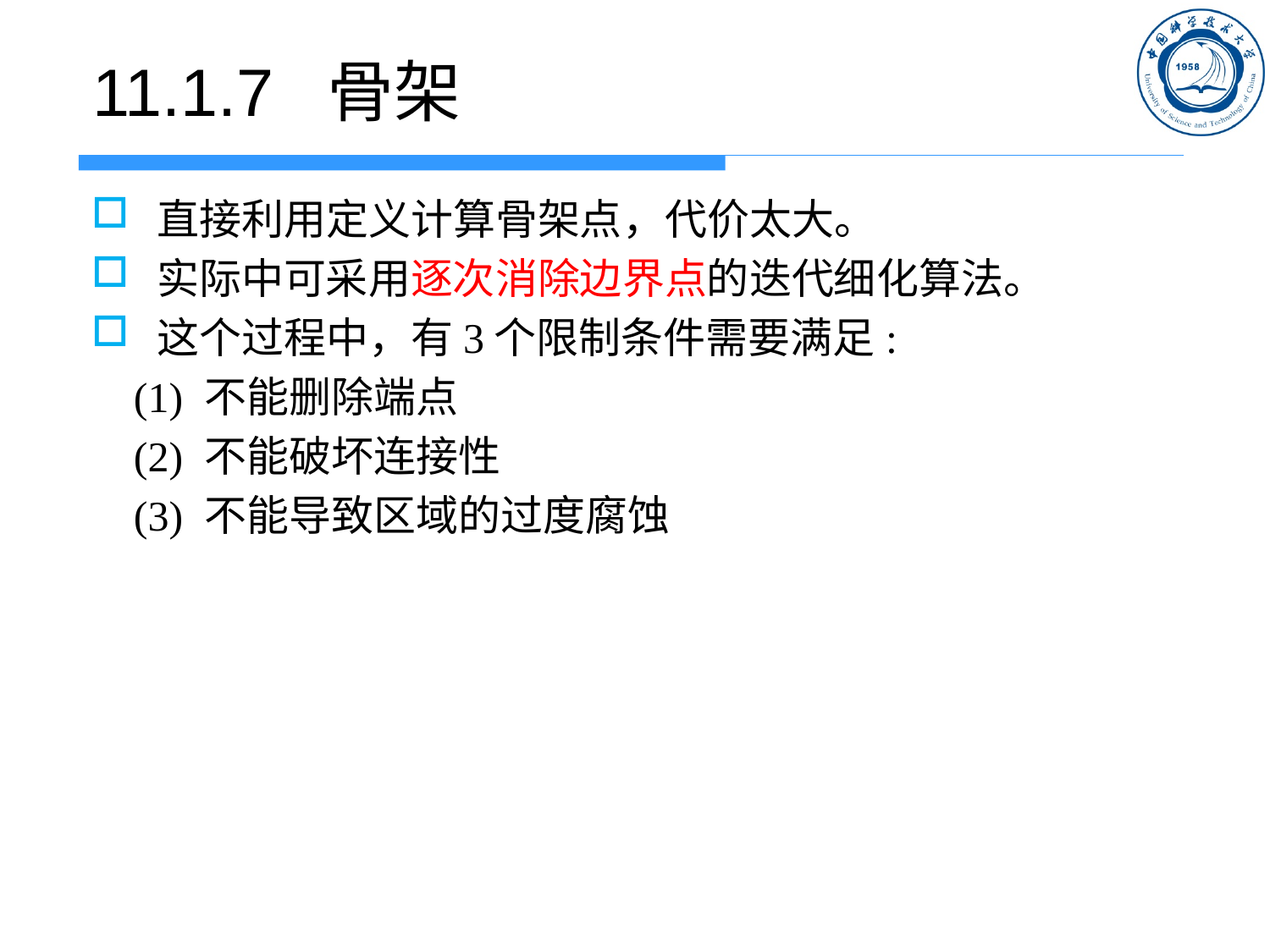

# 11.1.7  骨架
直接利用定义计算骨架点，代价太大。
实际中可采用逐次消除边界点的迭代细化算法。
这个过程中，有3个限制条件需要满足:
    (1) 不能删除端点
    (2) 不能破坏连接性
    (3) 不能导致区域的过度腐蚀